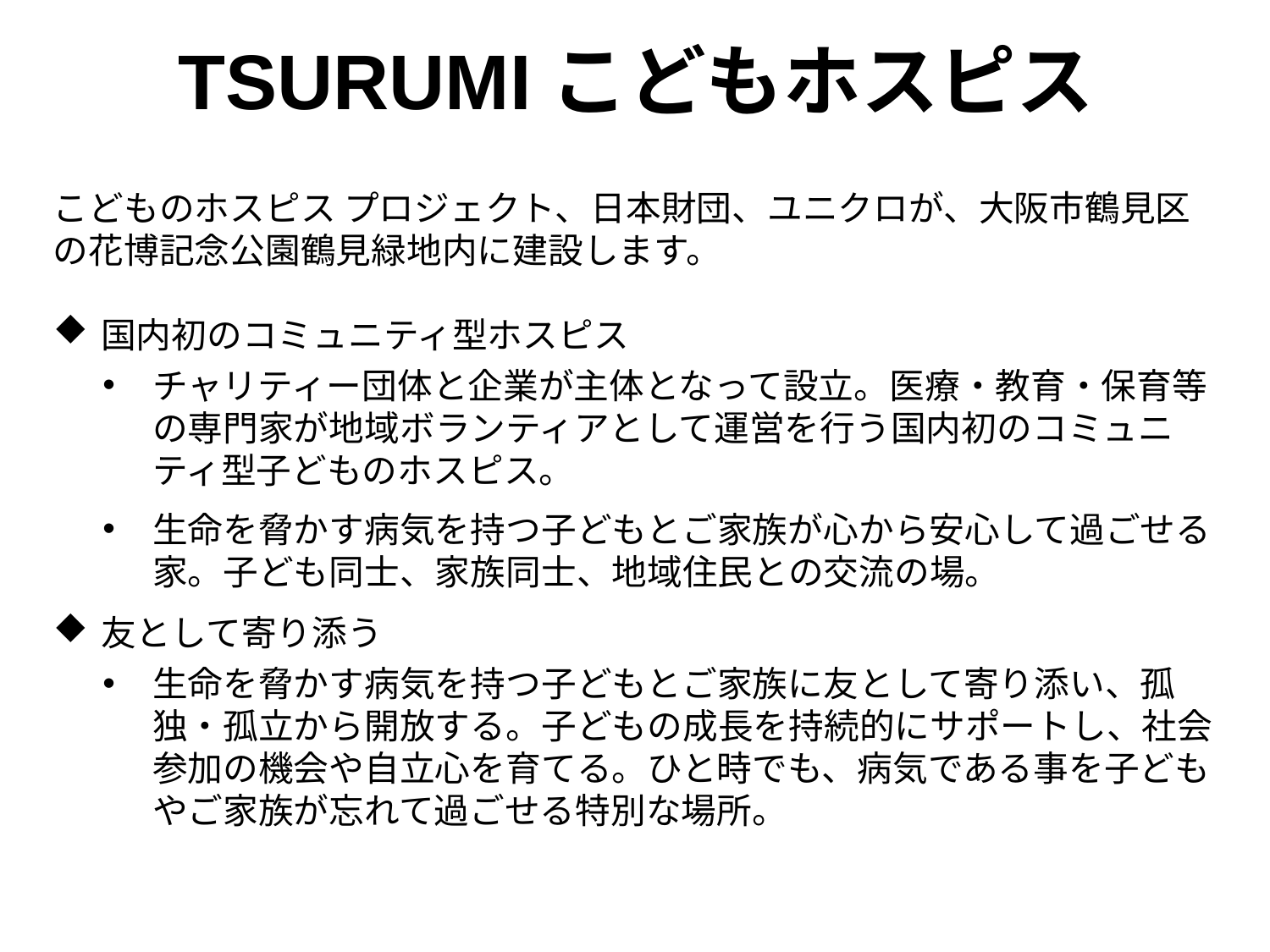

TSURUMIこどもホスピス
こどものホスピス プロジェクト、日本財団、ユニクロが、大阪市鶴見区の花博記念公園鶴見緑地内に建設します。

国内初のコミュニティ型ホスピス

チャリティー団体と企業が主体となって設立。医療・教育・保育等の専門家が地域ボランティアとして運営を行う国内初のコミュニティ型子どものホスピス。

生命を脅かす病気を持つ子どもとご家族が心から安心して過ごせる家。子ども同士、家族同士、地域住民との交流の場。

友として寄り添う

生命を脅かす病気を持つ子どもとご家族に友として寄り添い、孤独・孤立から開放する。子どもの成長を持続的にサポートし、社会参加の機会や自立心を育てる。ひと時でも、病気である事を子どもやご家族が忘れて過ごせる特別な場所。